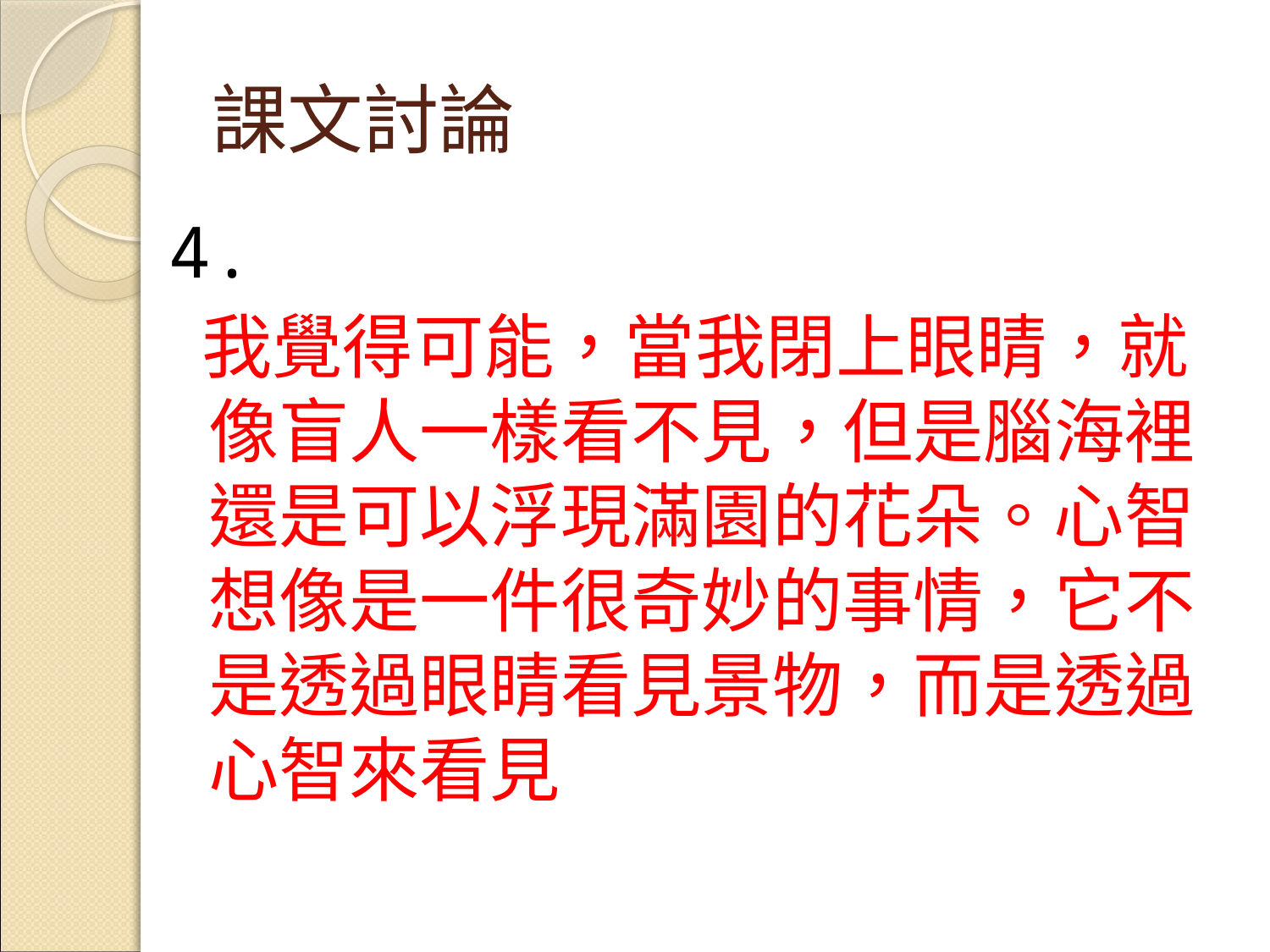

課文討論
4.
 我覺得可能，當我閉上眼睛，就像盲人一樣看不見，但是腦海裡還是可以浮現滿園的花朵。心智想像是一件很奇妙的事情，它不是透過眼睛看見景物，而是透過心智來看見